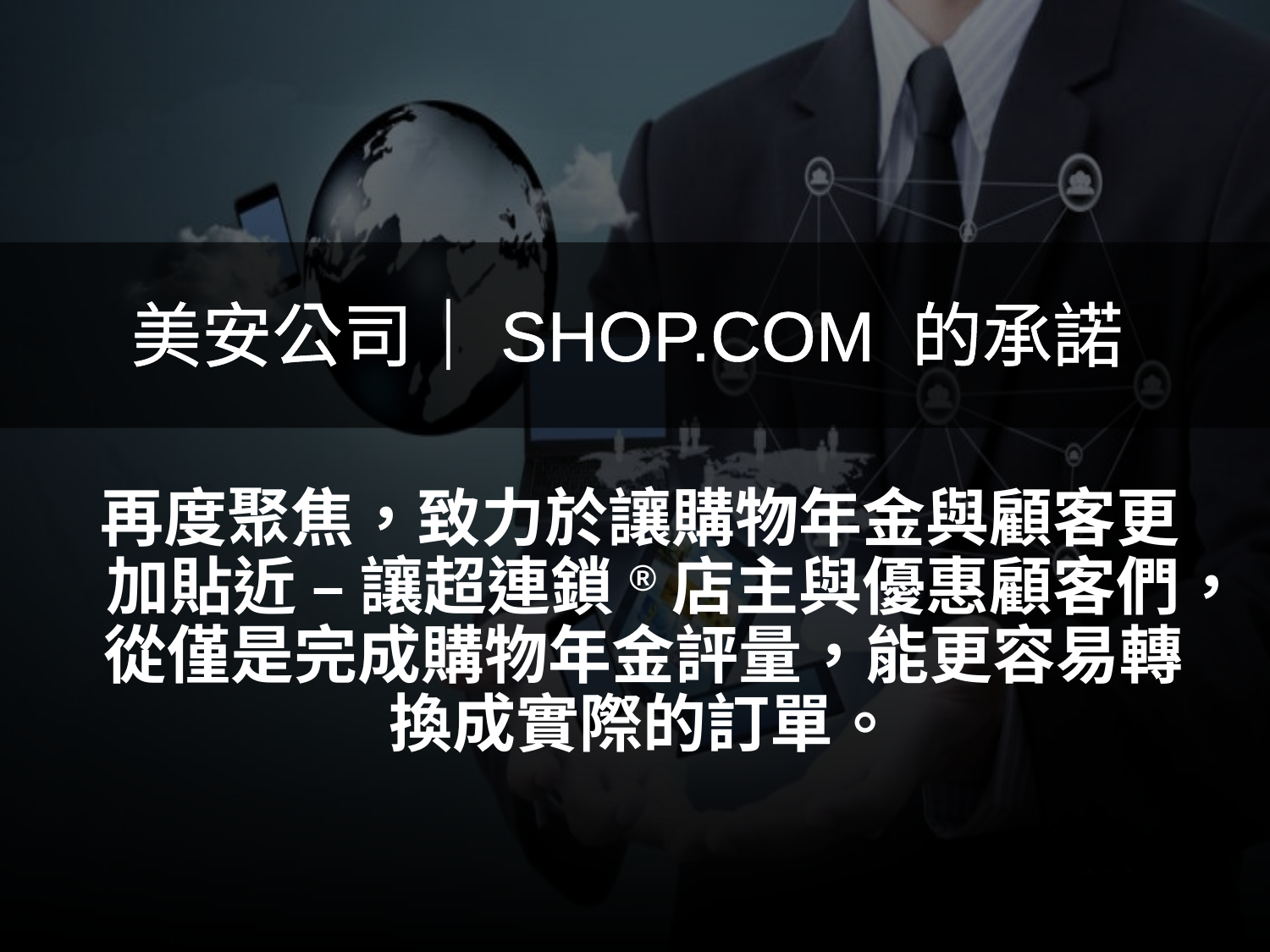

美安公司｜SHOP.COM 的承諾
再度聚焦，致力於讓購物年金與顧客更加貼近 – 讓超連鎖®店主與優惠顧客們，從僅是完成購物年金評量，能更容易轉換成實際的訂單。